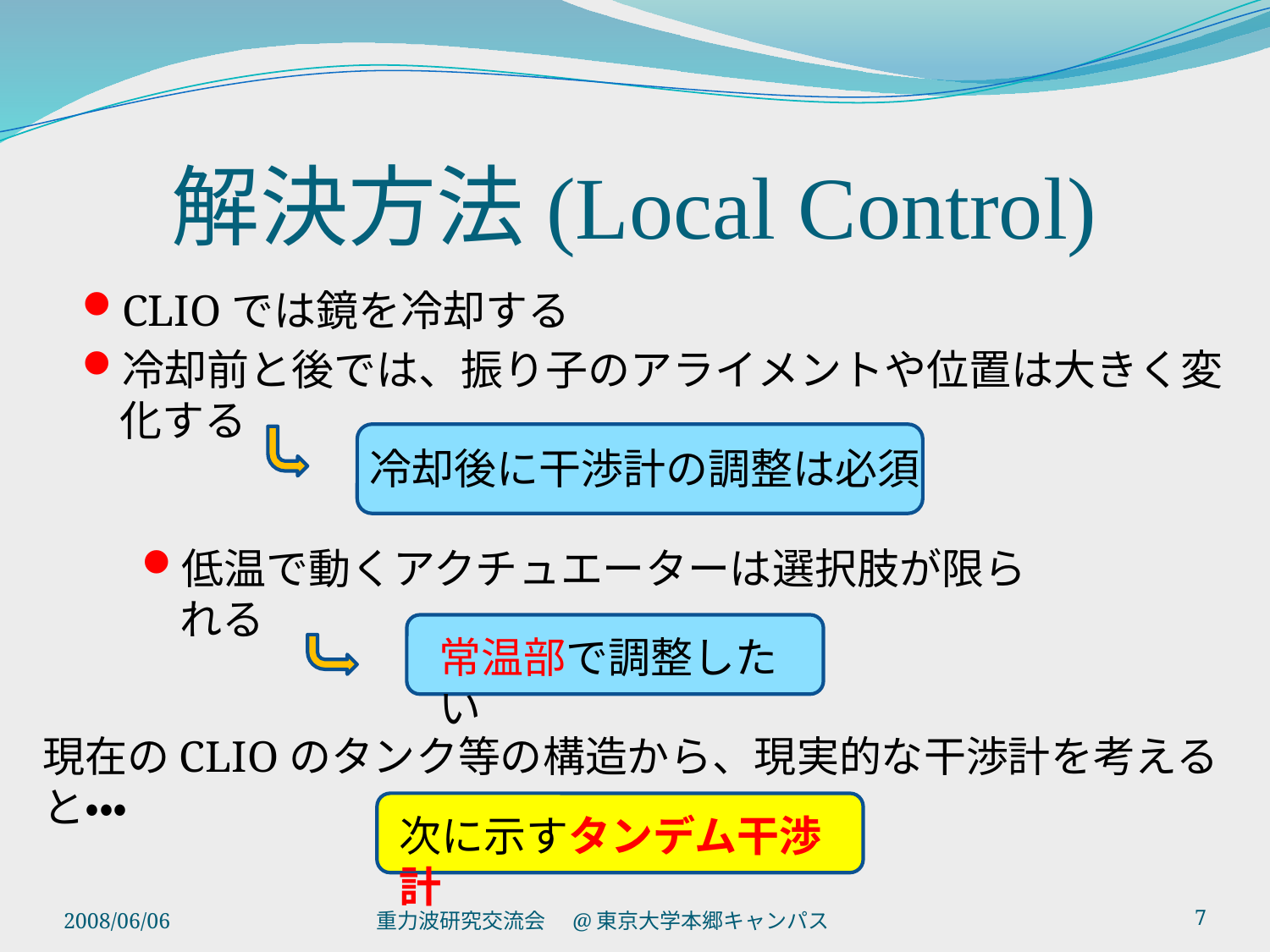

# 解決方法(Local Control)
CLIOでは鏡を冷却する
冷却前と後では、振り子のアライメントや位置は大きく変化する

冷却後に干渉計の調整は必須
低温で動くアクチュエーターは選択肢が限られる

常温部で調整したい

現在のCLIOのタンク等の構造から、現実的な干渉計を考えると・・・

次に示すタンデム干渉計
2008/06/06
重力波研究交流会　@東京大学本郷キャンパス
7